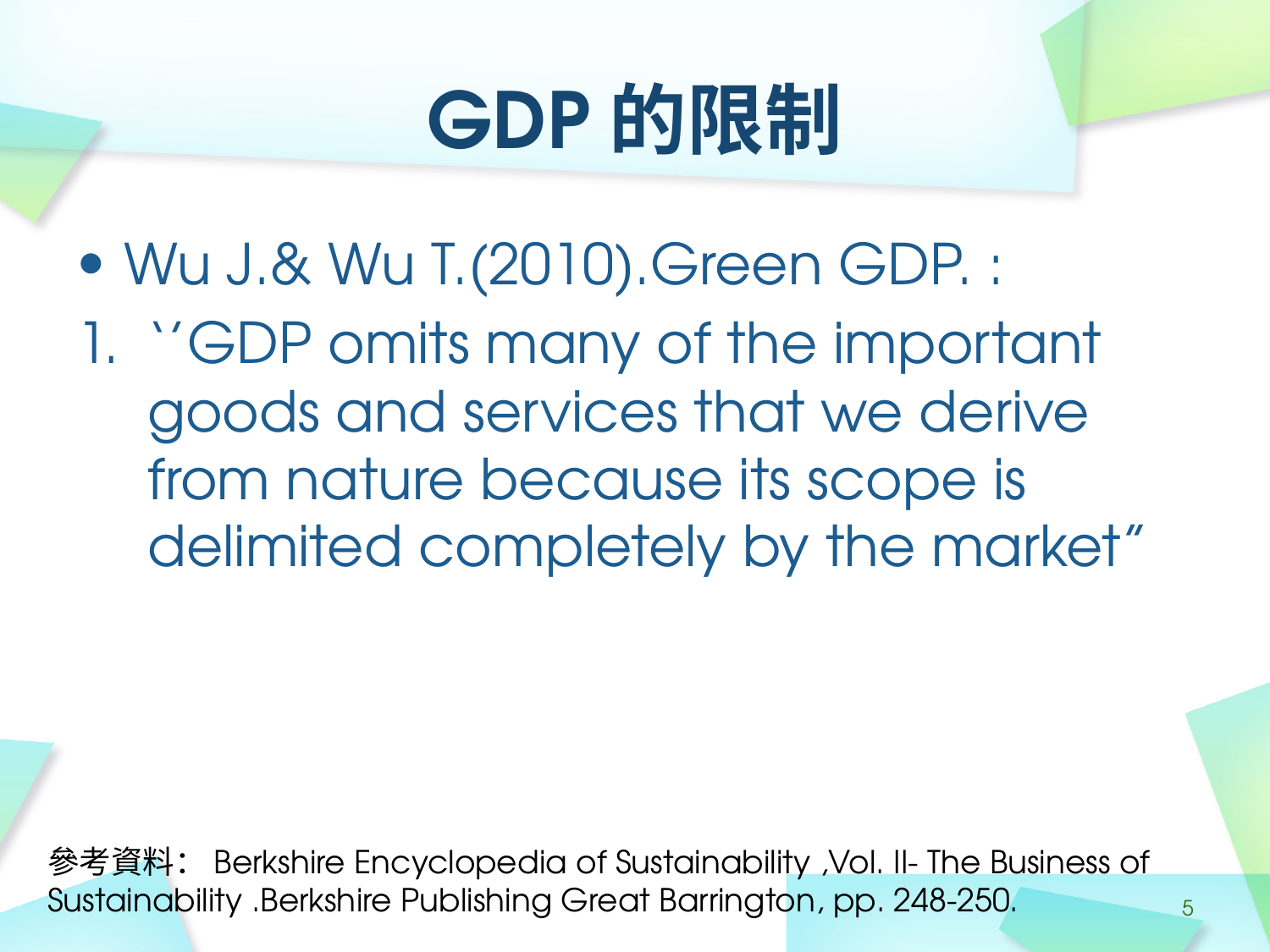

# GDP的限制
Wu J.& Wu T.(2010).Green GDP. :
‘’GDP omits many of the important goods and services that we derive from nature because its scope is delimited completely by the market”
參考資料：Berkshire Encyclopedia of Sustainability ,Vol. II- The Business of Sustainability .Berkshire Publishing Great Barrington, pp. 248-250.
5